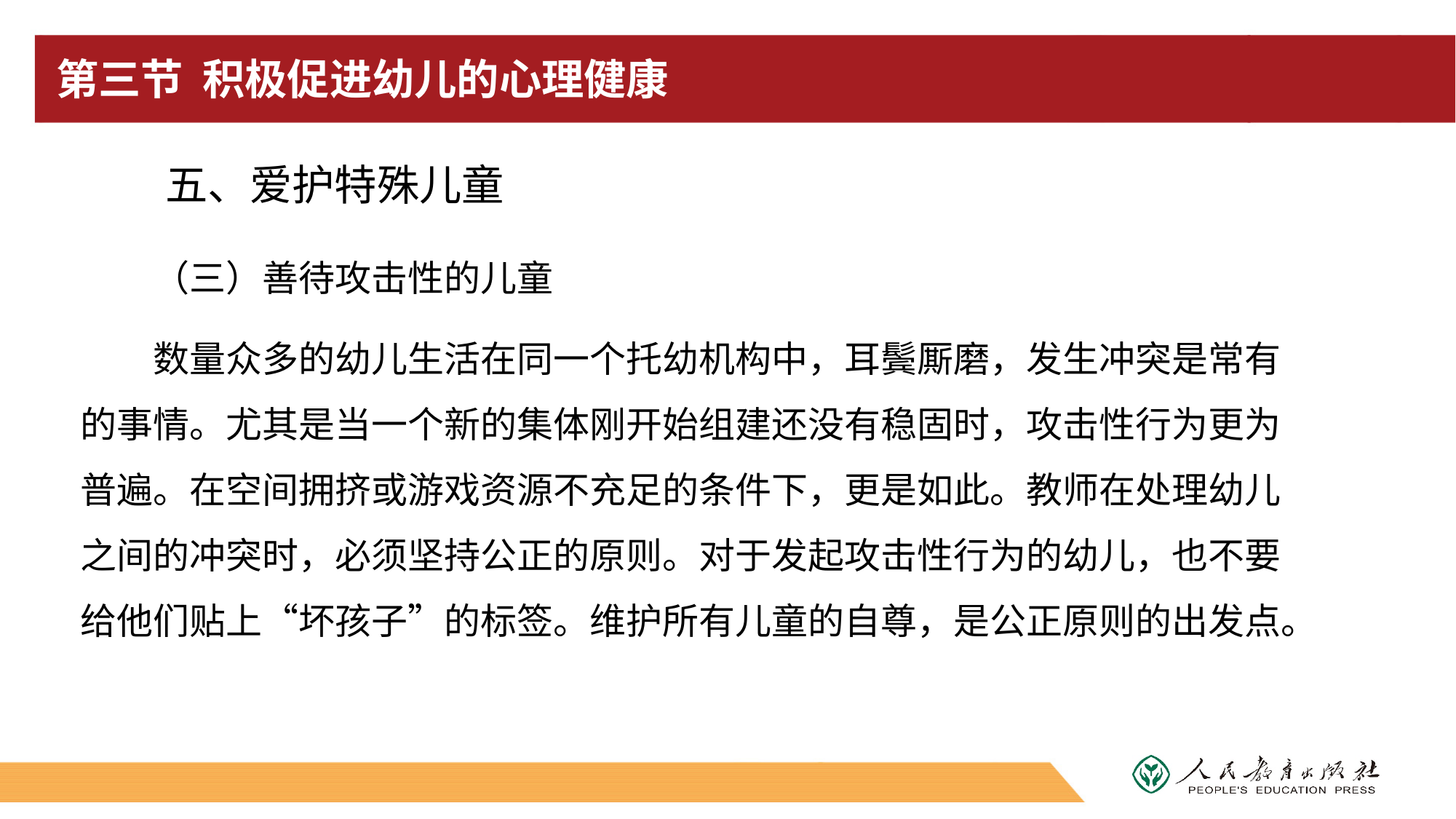

# 第三节  积极促进幼儿的心理健康
五、爱护特殊儿童
（三）善待攻击性的儿童
数量众多的幼儿生活在同一个托幼机构中，耳鬓厮磨，发生冲突是常有的事情。尤其是当一个新的集体刚开始组建还没有稳固时，攻击性行为更为普遍。在空间拥挤或游戏资源不充足的条件下，更是如此。教师在处理幼儿之间的冲突时，必须坚持公正的原则。对于发起攻击性行为的幼儿，也不要给他们贴上“坏孩子”的标签。维护所有儿童的自尊，是公正原则的出发点。